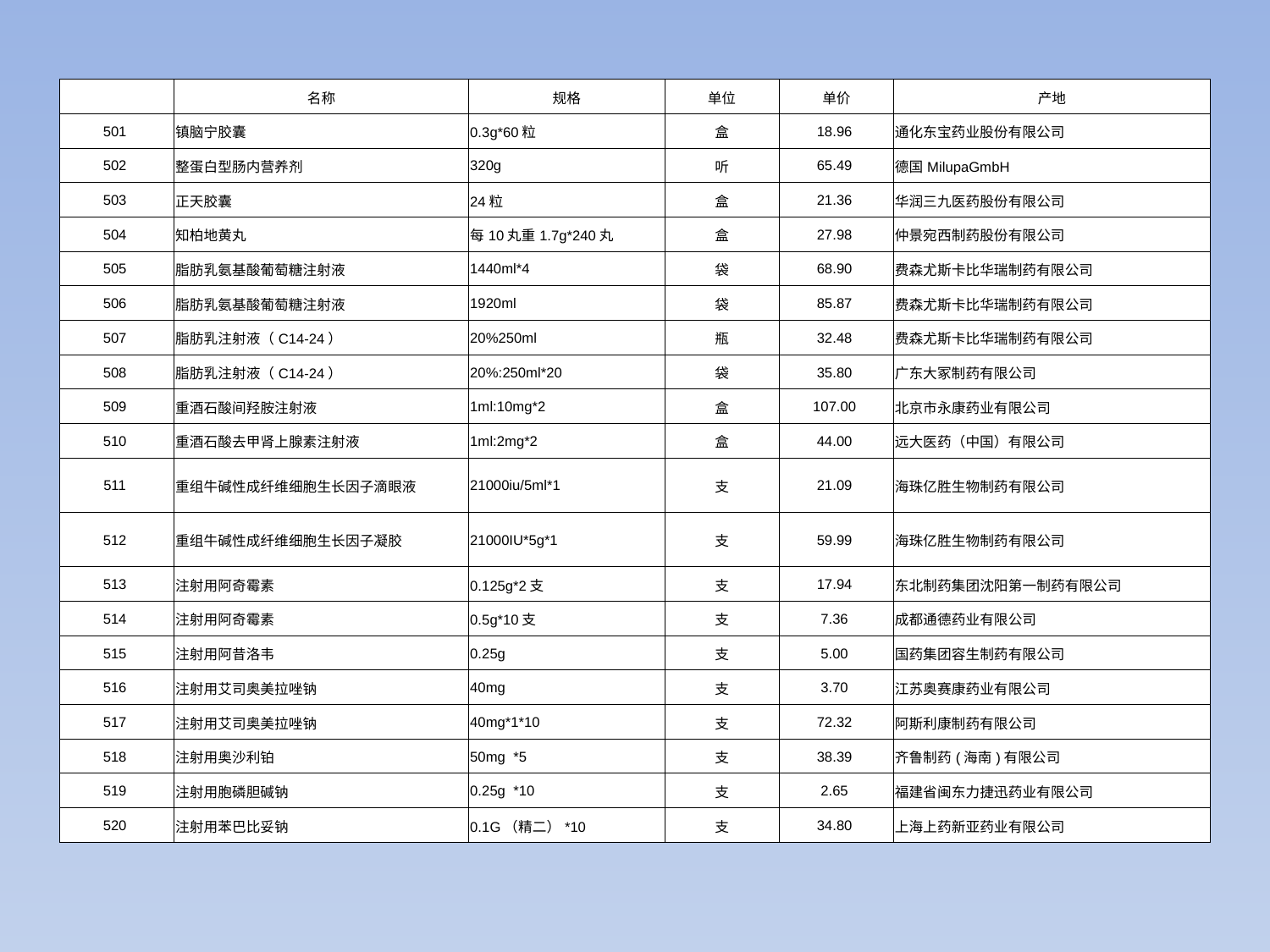

|  | 名称 | 规格 | 单位 | 单价 | 产地 |
| --- | --- | --- | --- | --- | --- |
| 501 | 镇脑宁胶囊 | 0.3g\*60粒 | 盒 | 18.96 | 通化东宝药业股份有限公司 |
| 502 | 整蛋白型肠内营养剂 | 320g | 听 | 65.49 | 德国MilupaGmbH |
| 503 | 正天胶囊 | 24粒 | 盒 | 21.36 | 华润三九医药股份有限公司 |
| 504 | 知柏地黄丸 | 每10丸重1.7g\*240丸 | 盒 | 27.98 | 仲景宛西制药股份有限公司 |
| 505 | 脂肪乳氨基酸葡萄糖注射液 | 1440ml\*4 | 袋 | 68.90 | 费森尤斯卡比华瑞制药有限公司 |
| 506 | 脂肪乳氨基酸葡萄糖注射液 | 1920ml | 袋 | 85.87 | 费森尤斯卡比华瑞制药有限公司 |
| 507 | 脂肪乳注射液（C14-24） | 20%250ml | 瓶 | 32.48 | 费森尤斯卡比华瑞制药有限公司 |
| 508 | 脂肪乳注射液（C14-24） | 20%:250ml\*20 | 袋 | 35.80 | 广东大冢制药有限公司 |
| 509 | 重酒石酸间羟胺注射液 | 1ml:10mg\*2 | 盒 | 107.00 | 北京市永康药业有限公司 |
| 510 | 重酒石酸去甲肾上腺素注射液 | 1ml:2mg\*2 | 盒 | 44.00 | 远大医药（中国）有限公司 |
| 511 | 重组牛碱性成纤维细胞生长因子滴眼液 | 21000iu/5ml\*1 | 支 | 21.09 | 海珠亿胜生物制药有限公司 |
| 512 | 重组牛碱性成纤维细胞生长因子凝胶 | 21000IU\*5g\*1 | 支 | 59.99 | 海珠亿胜生物制药有限公司 |
| 513 | 注射用阿奇霉素 | 0.125g\*2支 | 支 | 17.94 | 东北制药集团沈阳第一制药有限公司 |
| 514 | 注射用阿奇霉素 | 0.5g\*10支 | 支 | 7.36 | 成都通德药业有限公司 |
| 515 | 注射用阿昔洛韦 | 0.25g | 支 | 5.00 | 国药集团容生制药有限公司 |
| 516 | 注射用艾司奥美拉唑钠 | 40mg | 支 | 3.70 | 江苏奥赛康药业有限公司 |
| 517 | 注射用艾司奥美拉唑钠 | 40mg\*1\*10 | 支 | 72.32 | 阿斯利康制药有限公司 |
| 518 | 注射用奥沙利铂 | 50mg \*5 | 支 | 38.39 | 齐鲁制药(海南)有限公司 |
| 519 | 注射用胞磷胆碱钠 | 0.25g \*10 | 支 | 2.65 | 福建省闽东力捷迅药业有限公司 |
| 520 | 注射用苯巴比妥钠 | 0.1G（精二）\*10 | 支 | 34.80 | 上海上药新亚药业有限公司 |